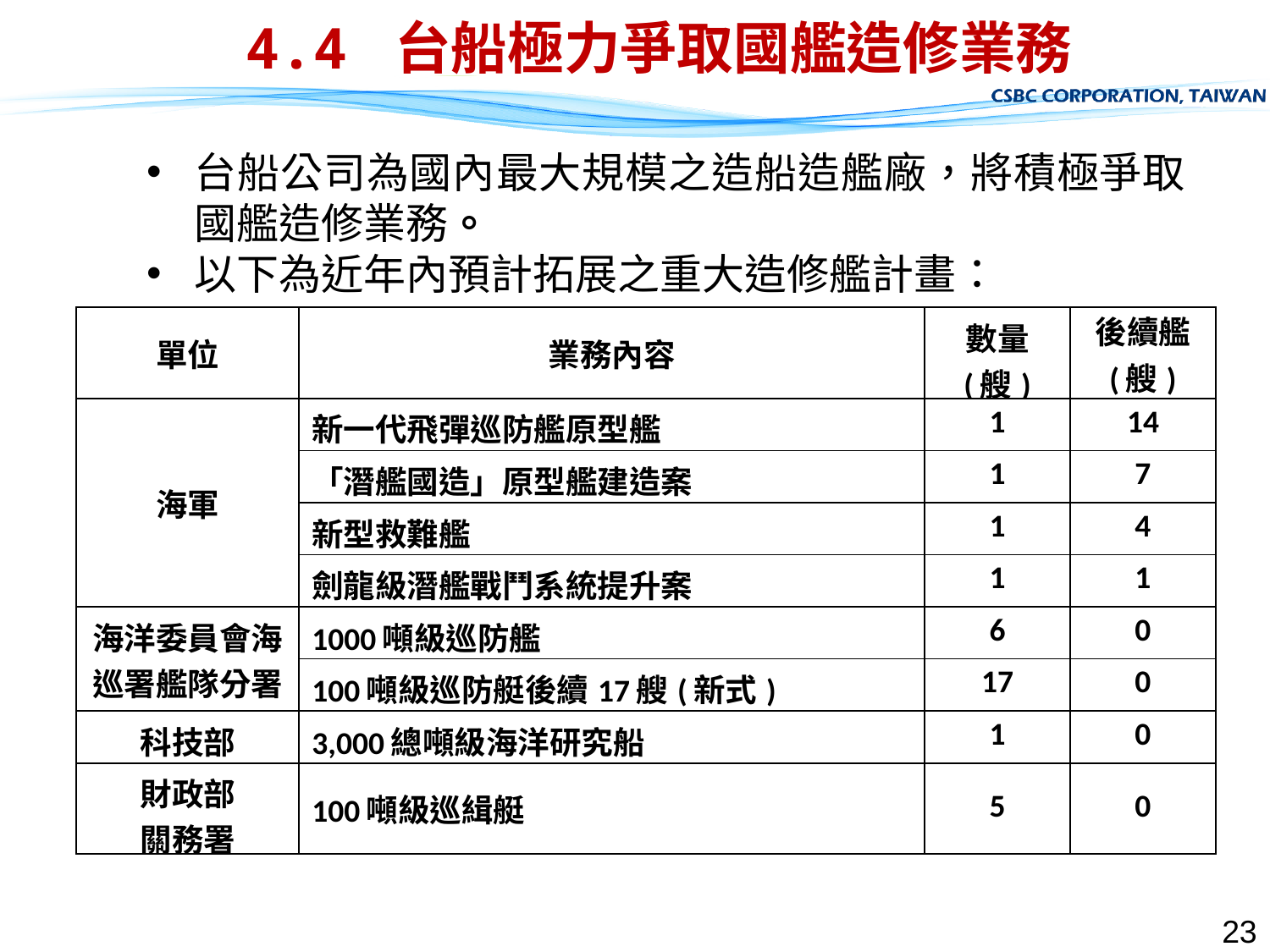

# 4.4 台船極力爭取國艦造修業務
台船公司為國內最大規模之造船造艦廠，將積極爭取國艦造修業務。
以下為近年內預計拓展之重大造修艦計畫：
| 單位 | 業務內容 | 數量 (艘) | 後續艦 (艘) |
| --- | --- | --- | --- |
| 海軍 | 新一代飛彈巡防艦原型艦 | 1 | 14 |
|  | 「潛艦國造」原型艦建造案 | 1 | 7 |
|  | 新型救難艦 | 1 | 4 |
|  | 劍龍級潛艦戰鬥系統提升案 | 1 | 1 |
| 海洋委員會海巡署艦隊分署 | 1000噸級巡防艦 | 6 | 0 |
|  | 100噸級巡防艇後續17艘(新式) | 17 | 0 |
| 科技部 | 3,000總噸級海洋研究船 | 1 | 0 |
| 財政部 關務署 | 100噸級巡緝艇 | 5 | 0 |